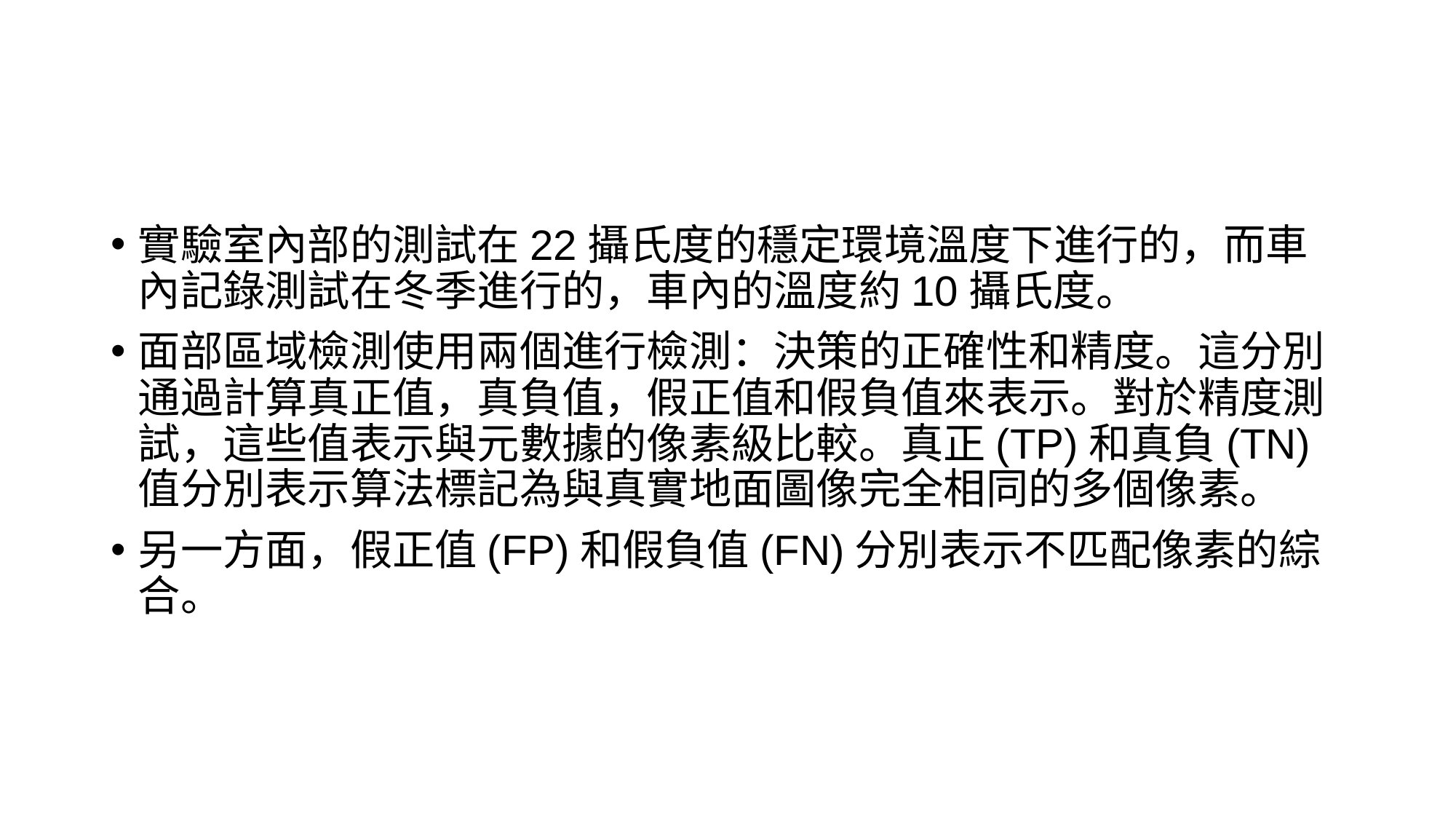

#
實驗室內部的測試在22攝氏度的穩定環境溫度下進行的，而車內記錄測試在冬季進行的，車內的溫度約10攝氏度。
面部區域檢測使用兩個進行檢測：決策的正確性和精度。這分別通過計算真正值，真負值，假正值和假負值來表示。對於精度測試，這些值表示與元數據的像素級比較。真正(TP)和真負(TN)值分別表示算法標記為與真實地面圖像完全相同的多個像素。
另一方面，假正值(FP)和假負值(FN)分別表示不匹配像素的綜合。